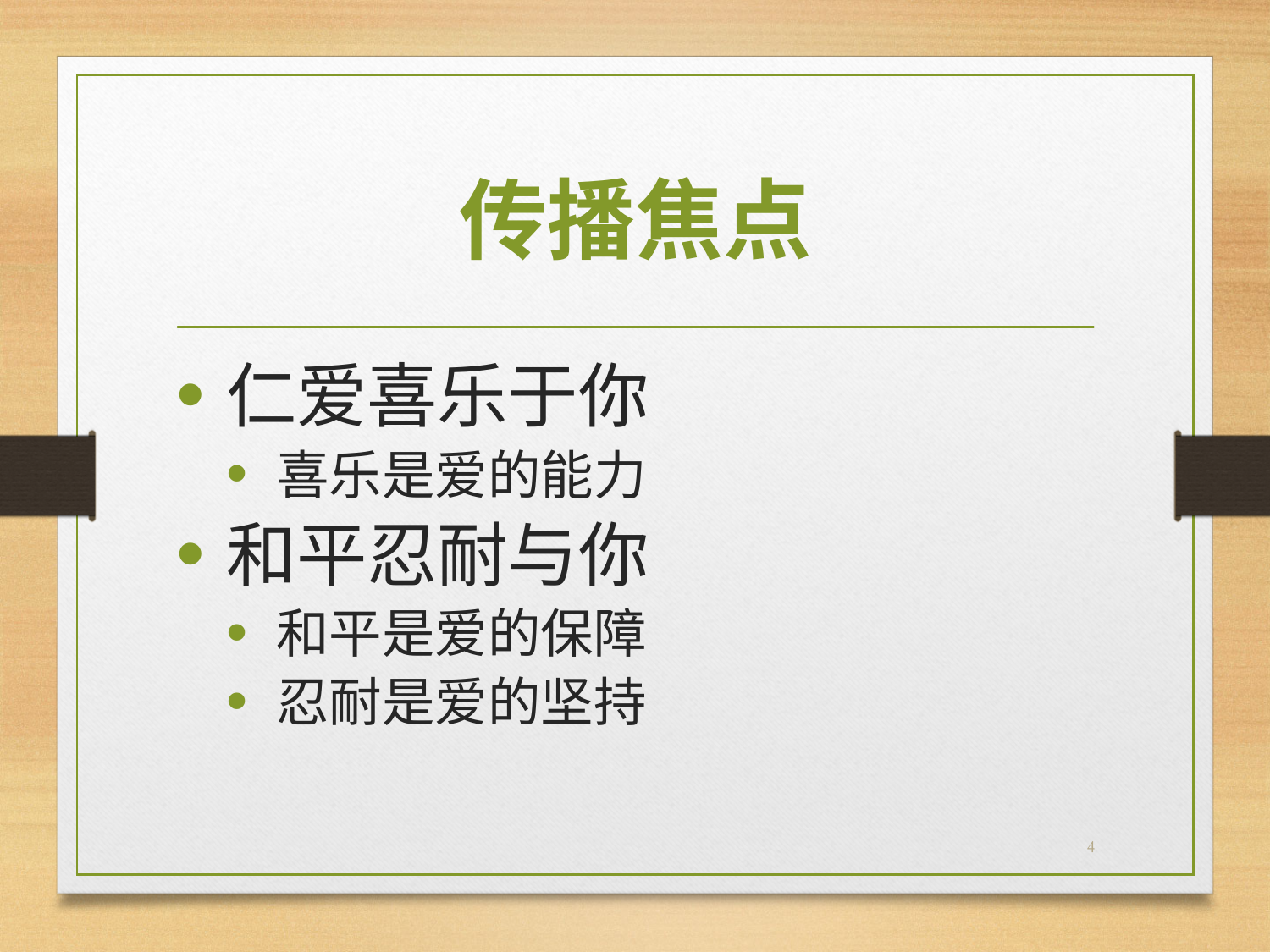

# 传播焦点
仁爱喜乐于你
喜乐是爱的能力
和平忍耐与你
和平是爱的保障
忍耐是爱的坚持

4